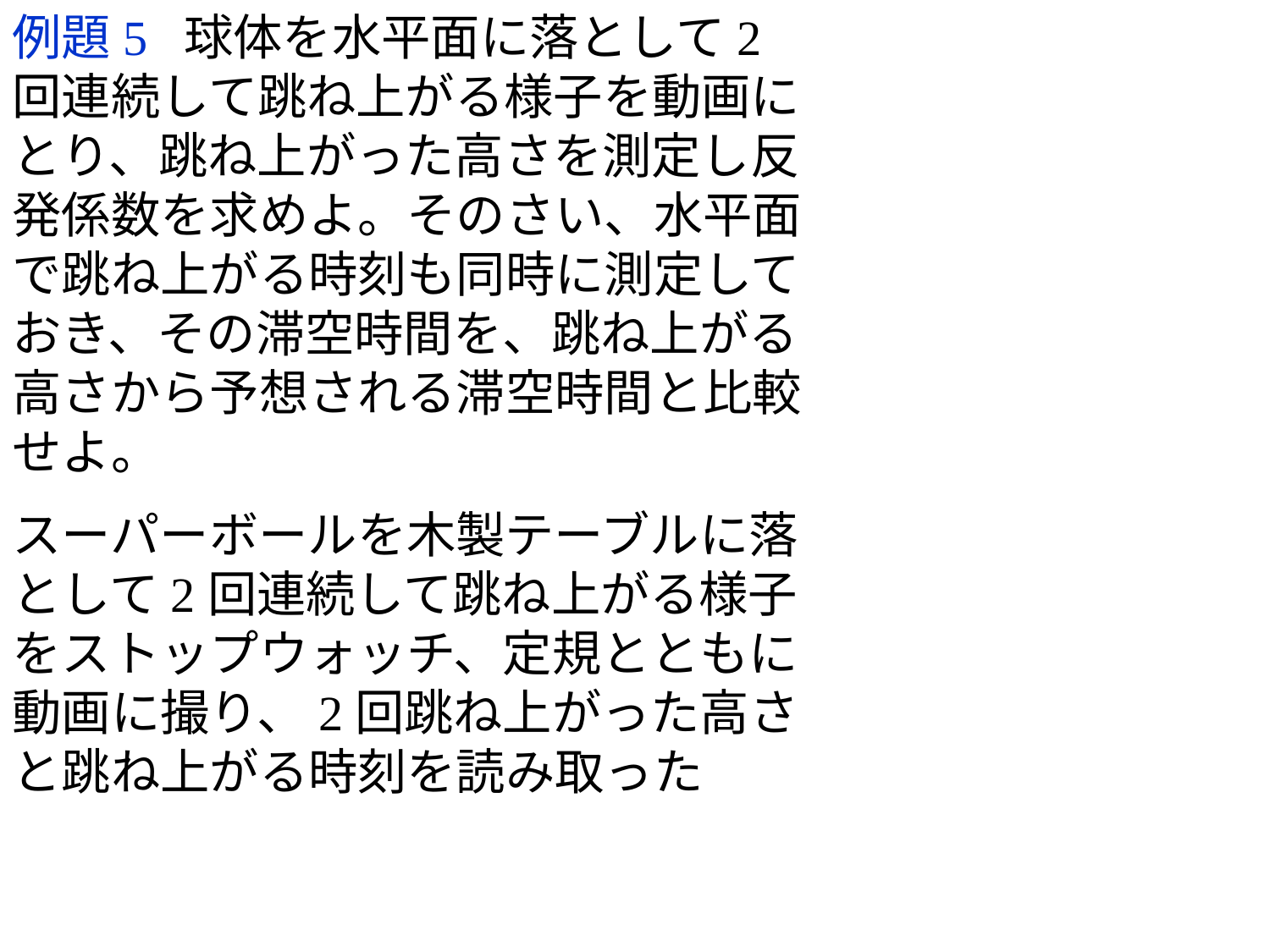

例題5  球体を水平面に落として2回連続して跳ね上がる様子を動画にとり、跳ね上がった高さを測定し反発係数を求めよ。そのさい、水平面で跳ね上がる時刻も同時に測定しておき、その滞空時間を、跳ね上がる高さから予想される滞空時間と比較せよ。
スーパーボールを木製テーブルに落として2回連続して跳ね上がる様子をストップウォッチ、定規とともに動画に撮り、2回跳ね上がった高さと跳ね上がる時刻を読み取った